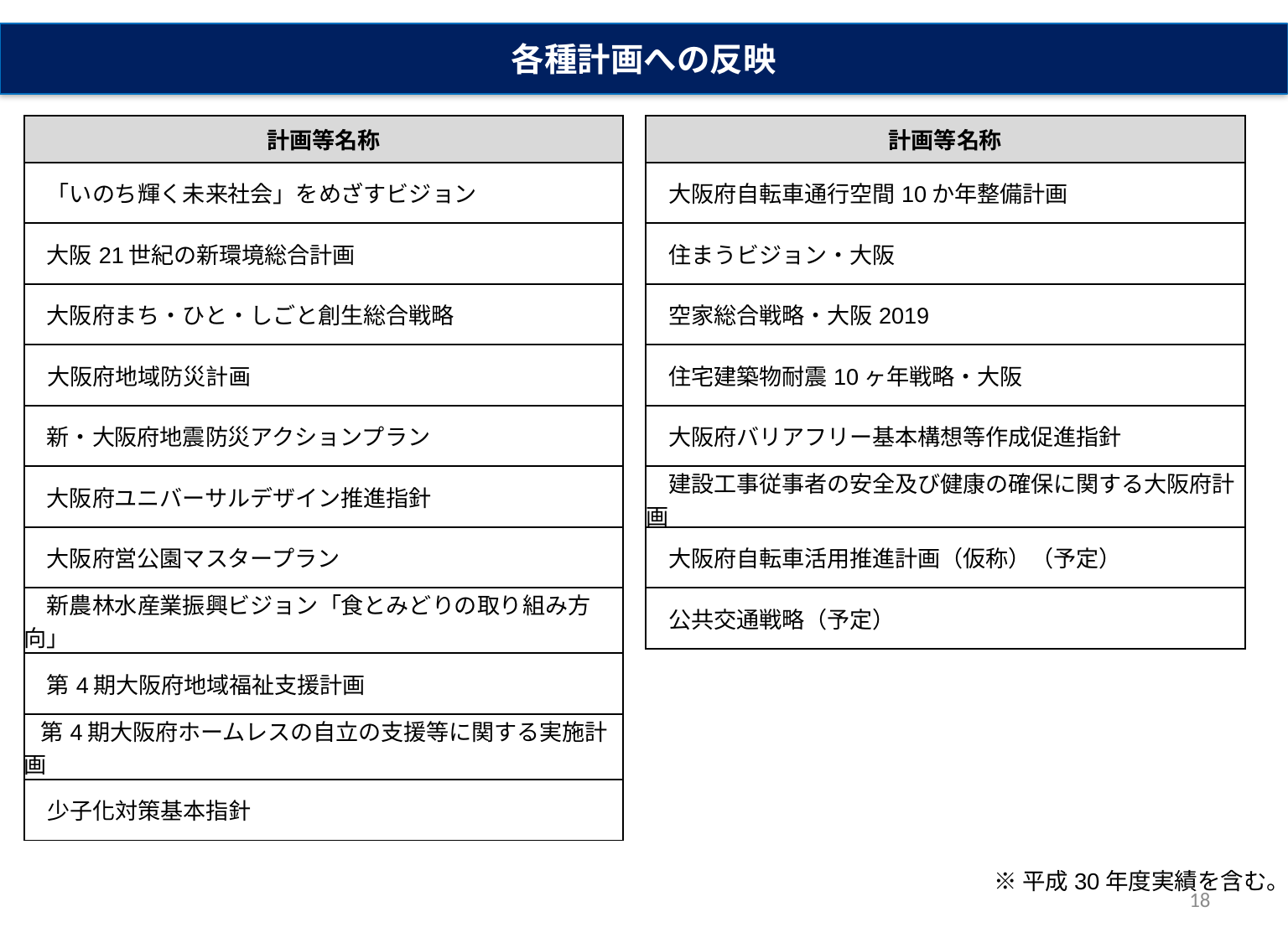

各種計画への反映
| 計画等名称 |
| --- |
| 「いのち輝く未来社会」をめざすビジョン |
| 大阪21世紀の新環境総合計画 |
| 大阪府まち・ひと・しごと創生総合戦略 |
| 大阪府地域防災計画 |
| 新・大阪府地震防災アクションプラン |
| 大阪府ユニバーサルデザイン推進指針 |
| 大阪府営公園マスタープラン |
| 新農林水産業振興ビジョン「食とみどりの取り組み方向」 |
| 第4期大阪府地域福祉支援計画 |
| 第4期大阪府ホームレスの自立の支援等に関する実施計画 |
| 少子化対策基本指針 |
| 計画等名称 |
| --- |
| 大阪府自転車通行空間10か年整備計画 |
| 住まうビジョン・大阪 |
| 空家総合戦略・大阪2019 |
| 住宅建築物耐震10ヶ年戦略・大阪 |
| 大阪府バリアフリー基本構想等作成促進指針 |
| 建設工事従事者の安全及び健康の確保に関する大阪府計画 |
| 大阪府自転車活用推進計画（仮称）（予定） |
| 公共交通戦略（予定） |
※平成30年度実績を含む。
18